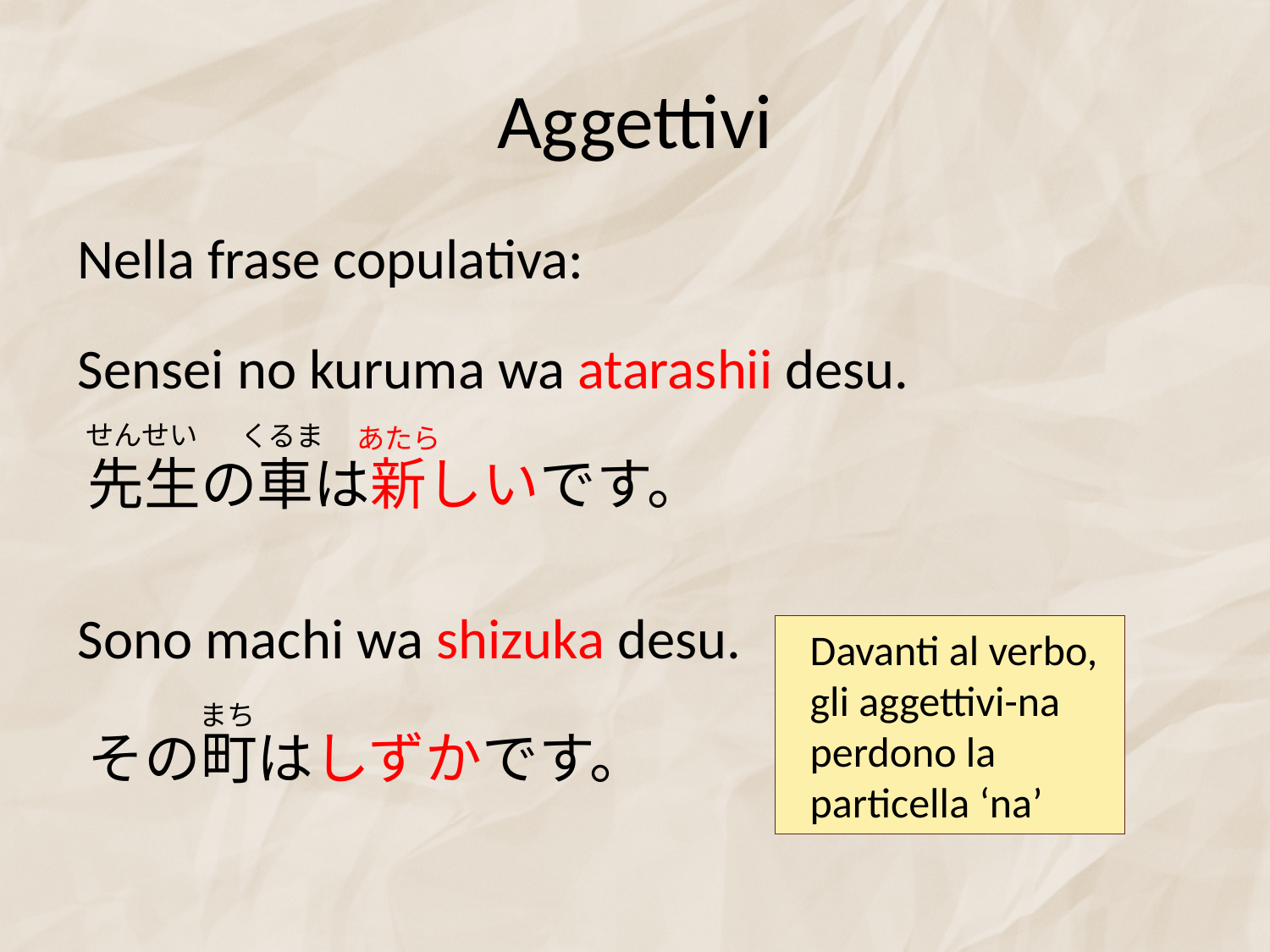

# Aggettivi
Nella frase copulativa:
Sensei no kuruma wa atarashii desu.
せんせい
くるま
あたら
先生の車は新しいです。
Sono machi wa shizuka desu.
Davanti al verbo, gli aggettivi-na perdono la particella ‘na’
まち
その町はしずかです。